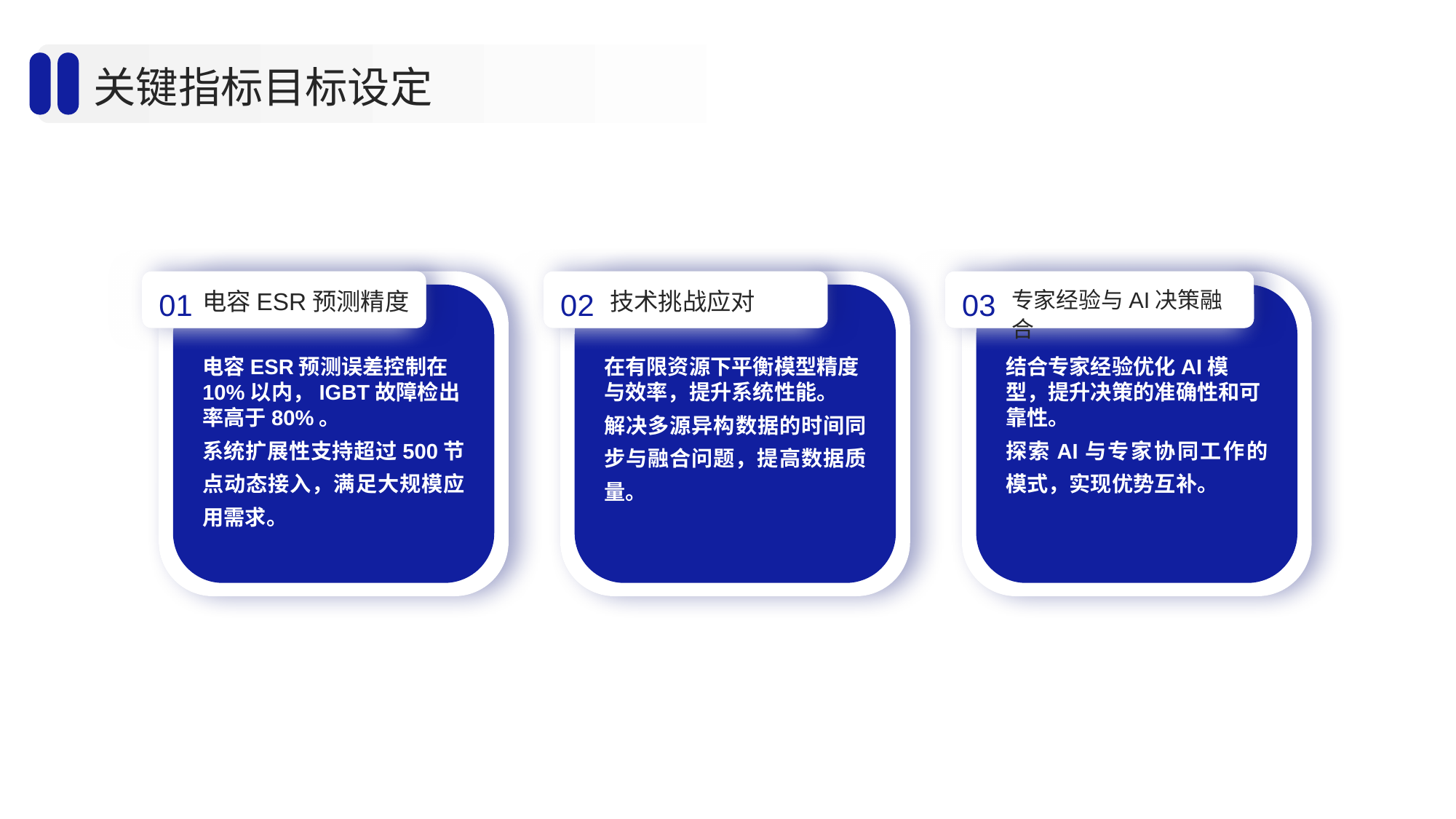

关键指标目标设定

电容ESR预测精度
技术挑战应对
专家经验与AI决策融合
01
02
03
电容ESR预测误差控制在10%以内，IGBT故障检出率高于80%。
系统扩展性支持超过500节点动态接入，满足大规模应用需求。
在有限资源下平衡模型精度与效率，提升系统性能。
解决多源异构数据的时间同步与融合问题，提高数据质量。
结合专家经验优化AI模型，提升决策的准确性和可靠性。
探索AI与专家协同工作的模式，实现优势互补。